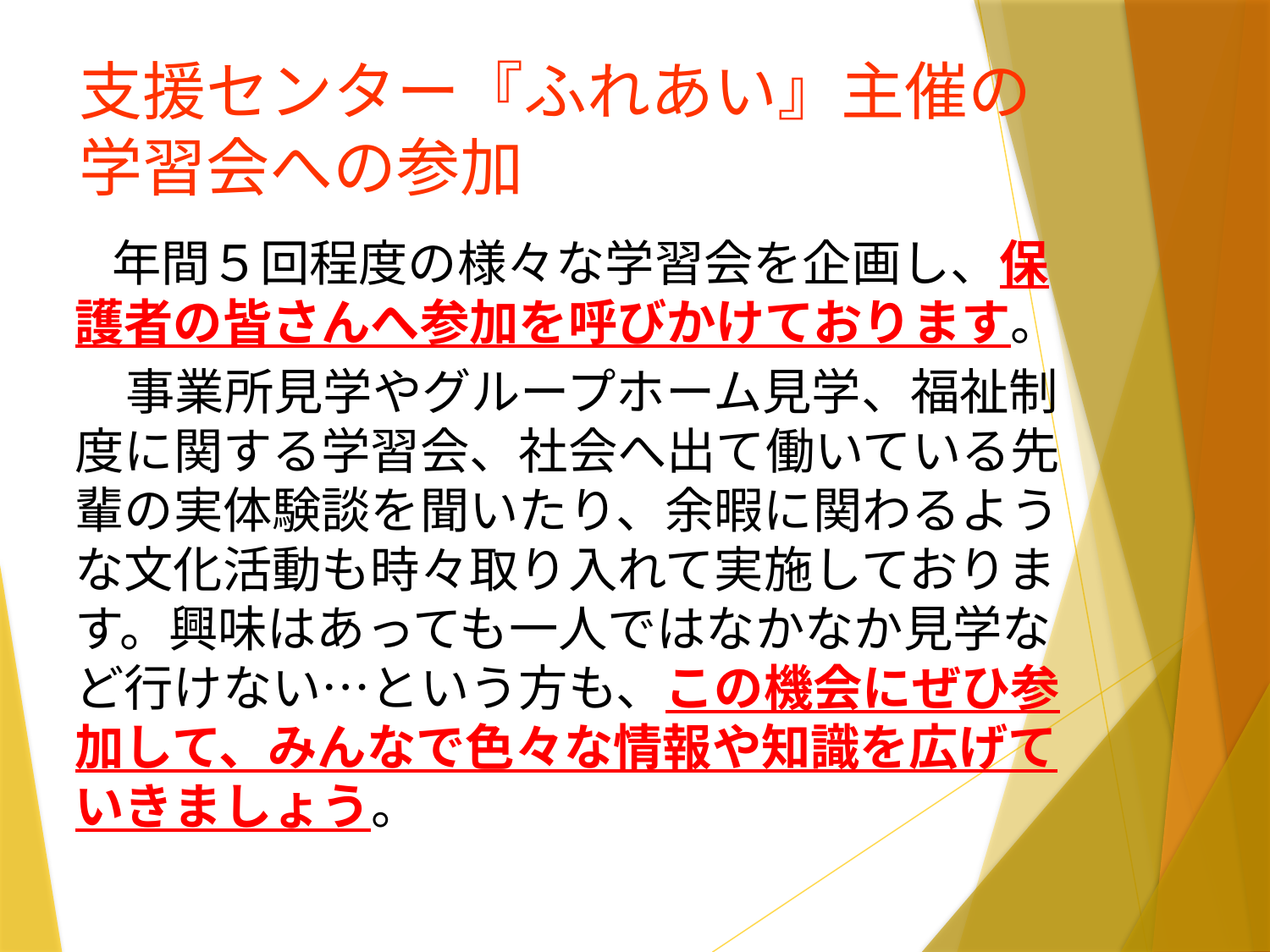

支援センター『ふれあい』主催の
　学習会への参加
　　年間５回程度の様々な学習会を企画し、保護者の皆さんへ参加を呼びかけております。
　　事業所見学やグループホーム見学、福祉制度に関する学習会、社会へ出て働いている先輩の実体験談を聞いたり、余暇に関わるような文化活動も時々取り入れて実施しております。興味はあっても一人ではなかなか見学など行けない…という方も、この機会にぜひ参加して、みんなで色々な情報や知識を広げていきましょう。